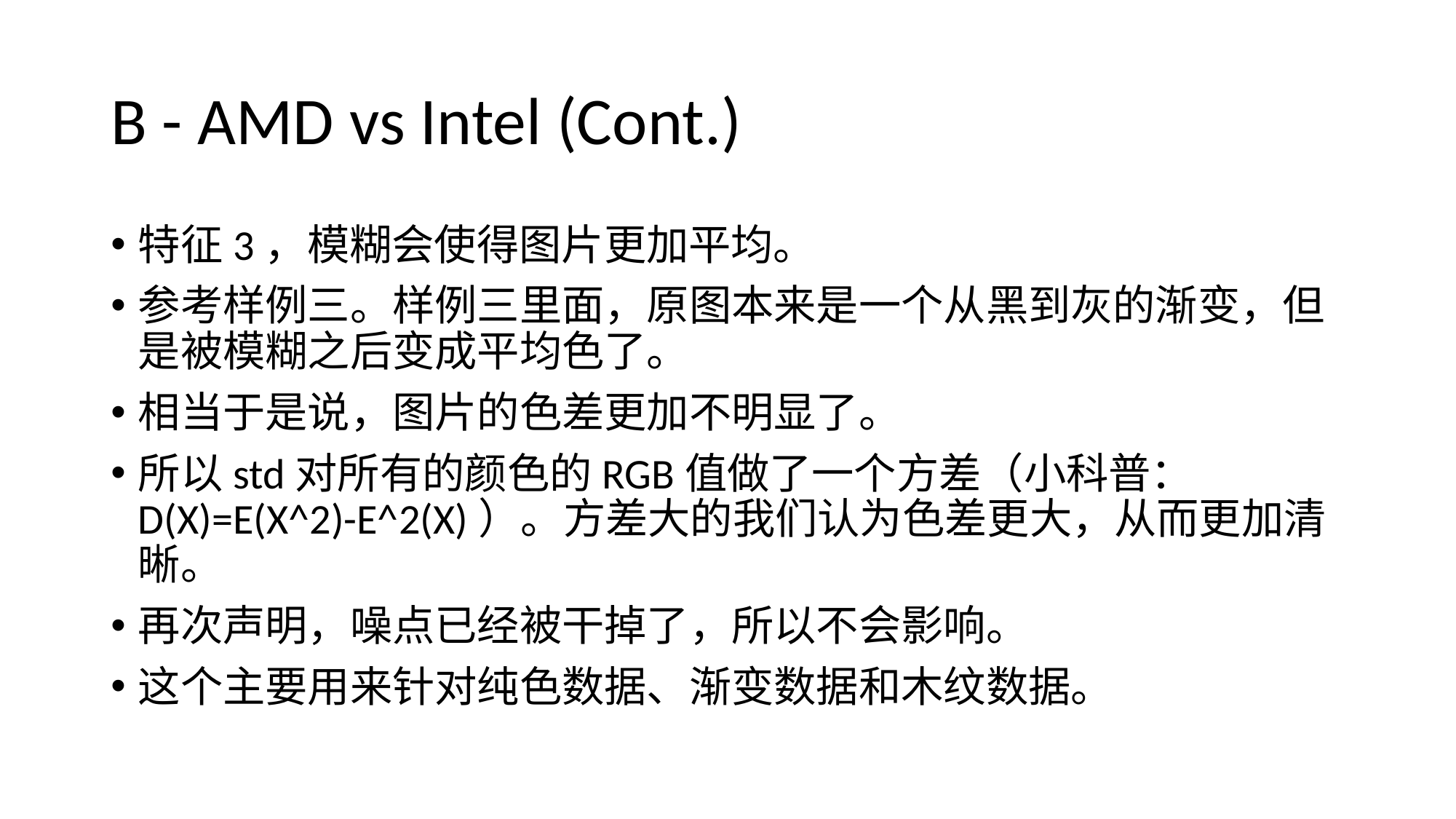

# B - AMD vs Intel (Cont.)
特征3，模糊会使得图片更加平均。
参考样例三。样例三里面，原图本来是一个从黑到灰的渐变，但是被模糊之后变成平均色了。
相当于是说，图片的色差更加不明显了。
所以std对所有的颜色的RGB值做了一个方差（小科普：D(X)=E(X^2)-E^2(X)）。方差大的我们认为色差更大，从而更加清晰。
再次声明，噪点已经被干掉了，所以不会影响。
这个主要用来针对纯色数据、渐变数据和木纹数据。